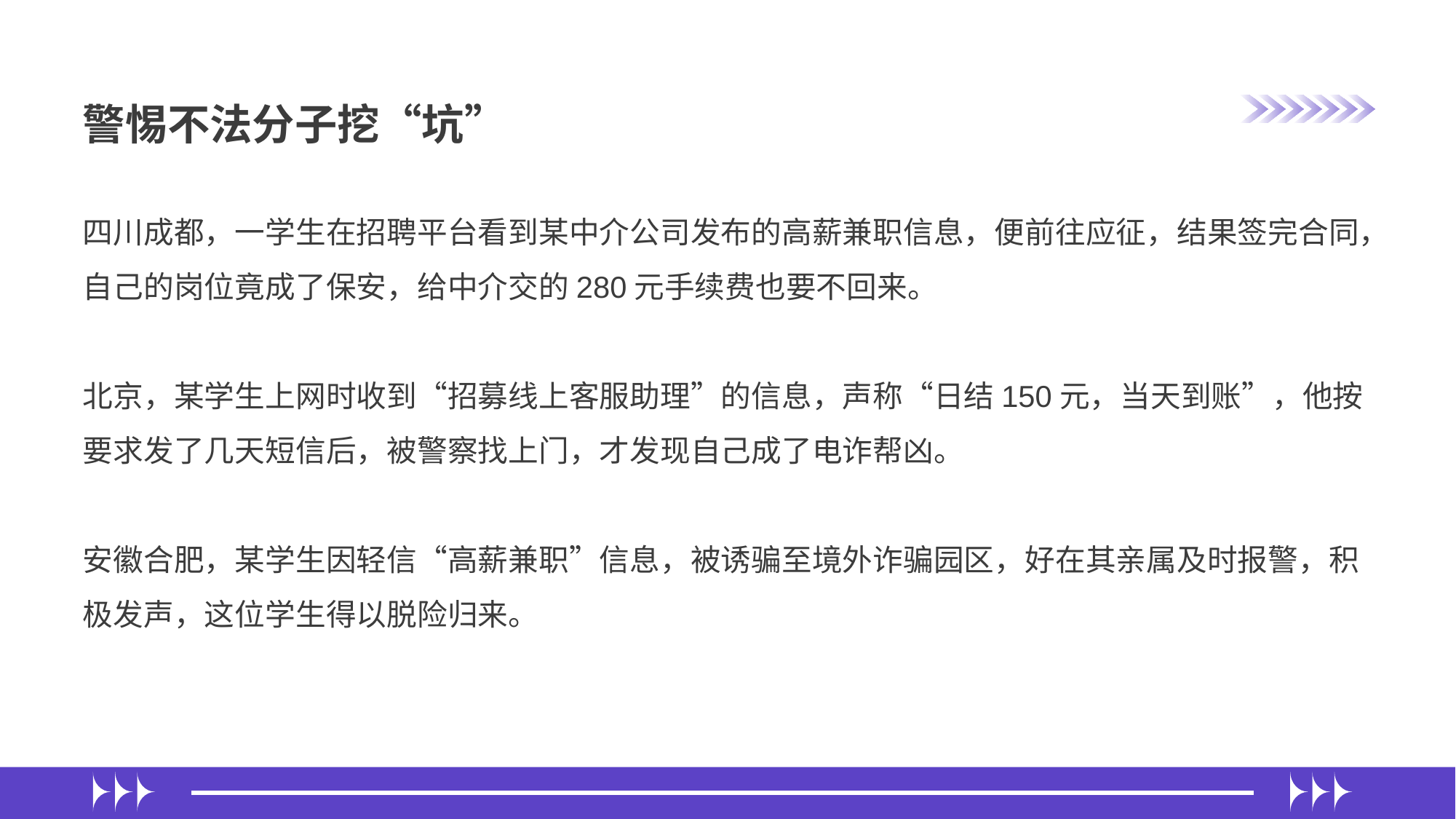

警惕不法分子挖“坑”
四川成都，一学生在招聘平台看到某中介公司发布的高薪兼职信息，便前往应征，结果签完合同，自己的岗位竟成了保安，给中介交的280元手续费也要不回来。

北京，某学生上网时收到“招募线上客服助理”的信息，声称“日结150元，当天到账”，他按要求发了几天短信后，被警察找上门，才发现自己成了电诈帮凶。

安徽合肥，某学生因轻信“高薪兼职”信息，被诱骗至境外诈骗园区，好在其亲属及时报警，积极发声，这位学生得以脱险归来。